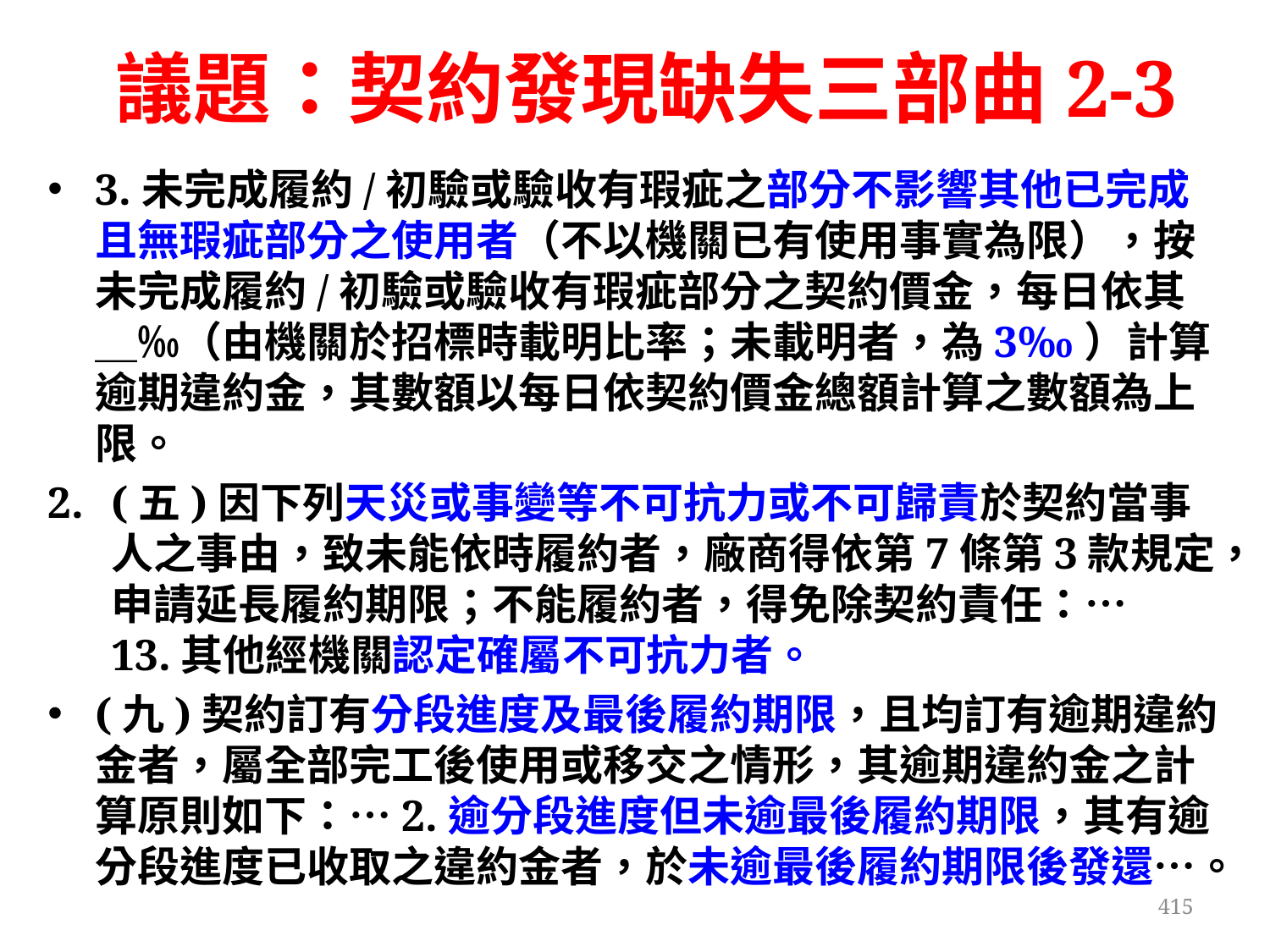

議題：契約發現缺失三部曲2-3
3.未完成履約/初驗或驗收有瑕疵之部分不影響其他已完成且無瑕疵部分之使用者（不以機關已有使用事實為限），按未完成履約/初驗或驗收有瑕疵部分之契約價金，每日依其＿‰（由機關於招標時載明比率；未載明者，為3‰）計算逾期違約金，其數額以每日依契約價金總額計算之數額為上限。
(五)因下列天災或事變等不可抗力或不可歸責於契約當事人之事由，致未能依時履約者，廠商得依第7條第3款規定，申請延長履約期限；不能履約者，得免除契約責任：…
13.其他經機關認定確屬不可抗力者。
(九)契約訂有分段進度及最後履約期限，且均訂有逾期違約金者，屬全部完工後使用或移交之情形，其逾期違約金之計算原則如下：…2.逾分段進度但未逾最後履約期限，其有逾分段進度已收取之違約金者，於未逾最後履約期限後發還…。

415